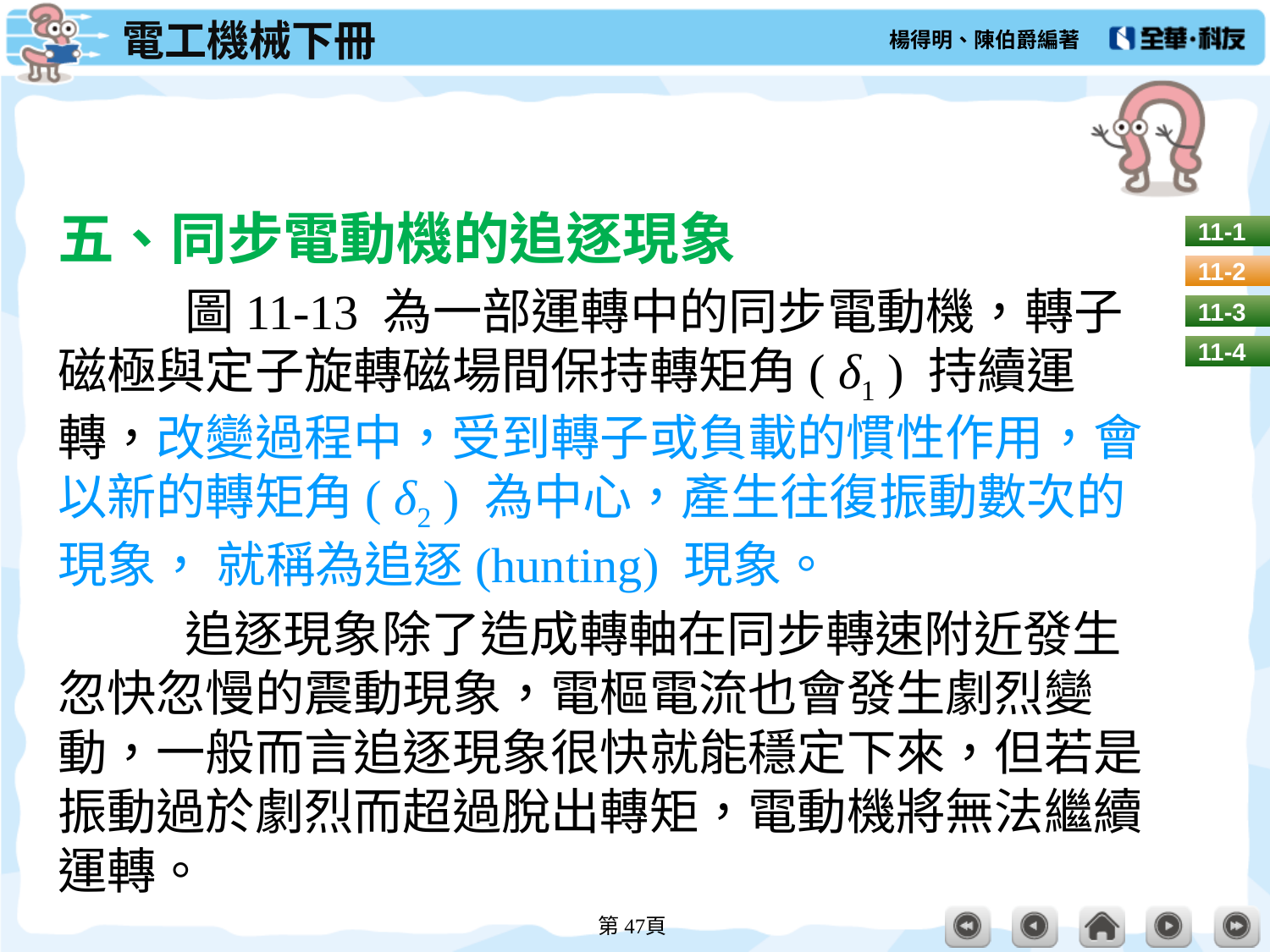

#
五、同步電動機的追逐現象
	圖11-13 為一部運轉中的同步電動機，轉子磁極與定子旋轉磁場間保持轉矩角( δ1 ) 持續運轉，改變過程中，受到轉子或負載的慣性作用，會以新的轉矩角( δ2 ) 為中心，產生往復振動數次的現象， 就稱為追逐(hunting) 現象。
	追逐現象除了造成轉軸在同步轉速附近發生忽快忽慢的震動現象，電樞電流也會發生劇烈變動，一般而言追逐現象很快就能穩定下來，但若是振動過於劇烈而超過脫出轉矩，電動機將無法繼續運轉。